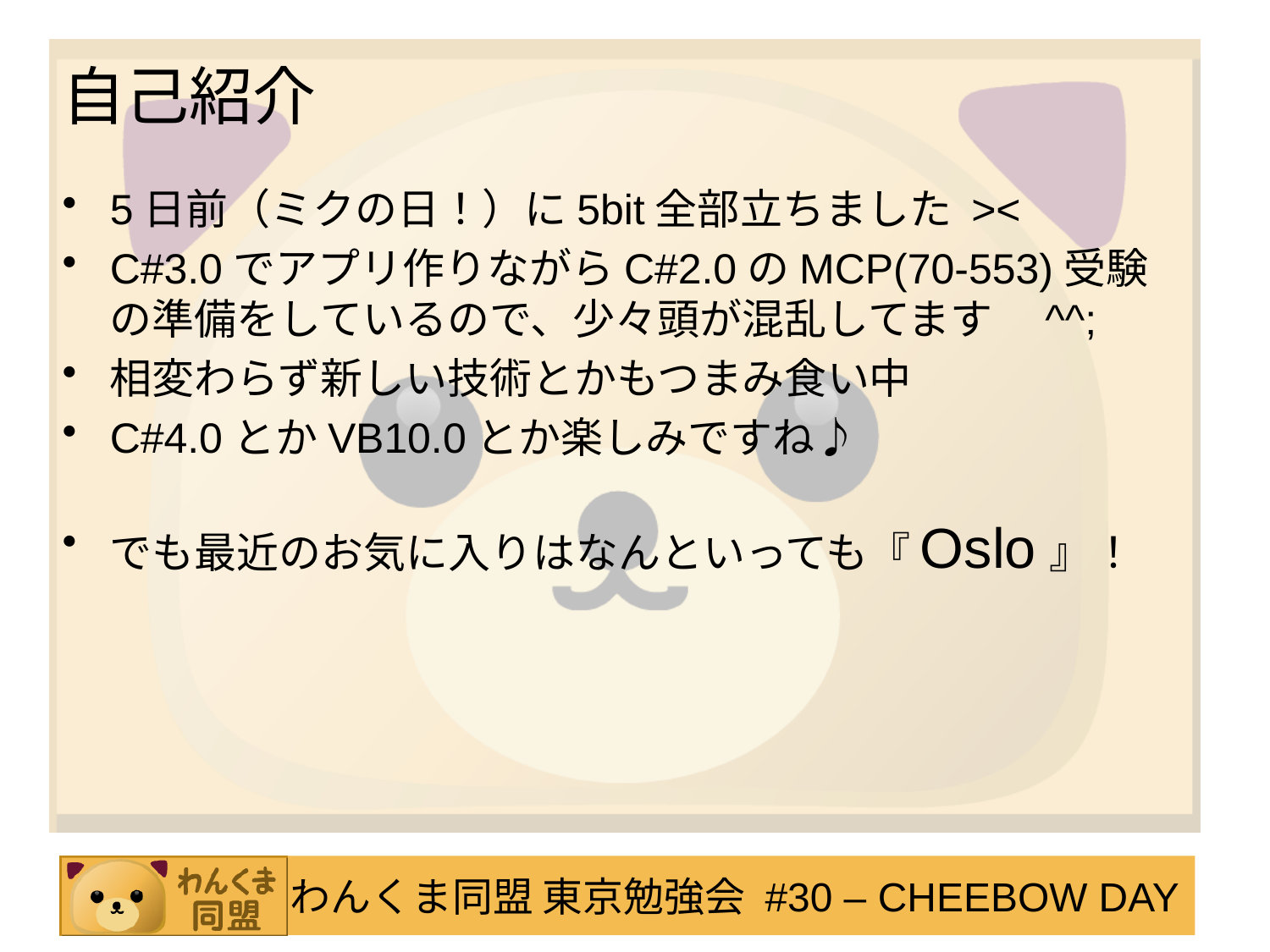

自己紹介
5日前（ミクの日！）に5bit全部立ちました ><
C#3.0でアプリ作りながらC#2.0のMCP(70-553)受験の準備をしているので、少々頭が混乱してます　^^;
相変わらず新しい技術とかもつまみ食い中
C#4.0とかVB10.0とか楽しみですね♪

でも最近のお気に入りはなんといっても『Oslo』！